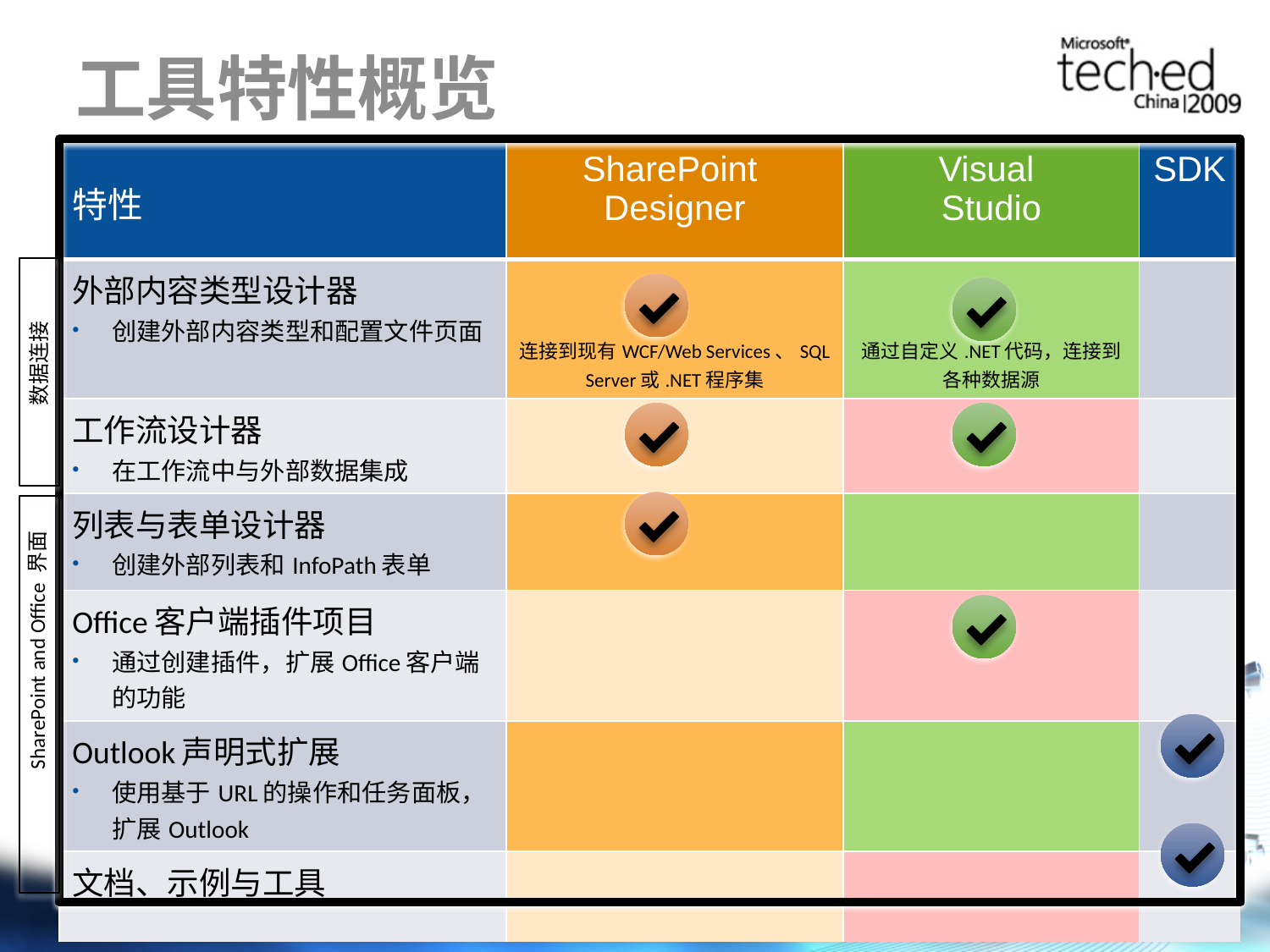

# 工具特性概览

| 特性 | SharePoint Designer | Visual Studio | SDK |
| --- | --- | --- | --- |
| 外部内容类型设计器 创建外部内容类型和配置文件页面 | 连接到现有WCF/Web Services、SQL Server或.NET程序集 | 通过自定义.NET代码，连接到各种数据源 |  |
| 工作流设计器 在工作流中与外部数据集成 |  |  |  |
| 列表与表单设计器 创建外部列表和InfoPath表单 |  |  |  |
| Office客户端插件项目 通过创建插件，扩展Office客户端的功能 |  |  |  |
| Outlook声明式扩展 使用基于URL的操作和任务面板，扩展Outlook |  |  |  |
| 文档、示例与工具 |  |  |  |

数据连接

SharePoint and Office 界面